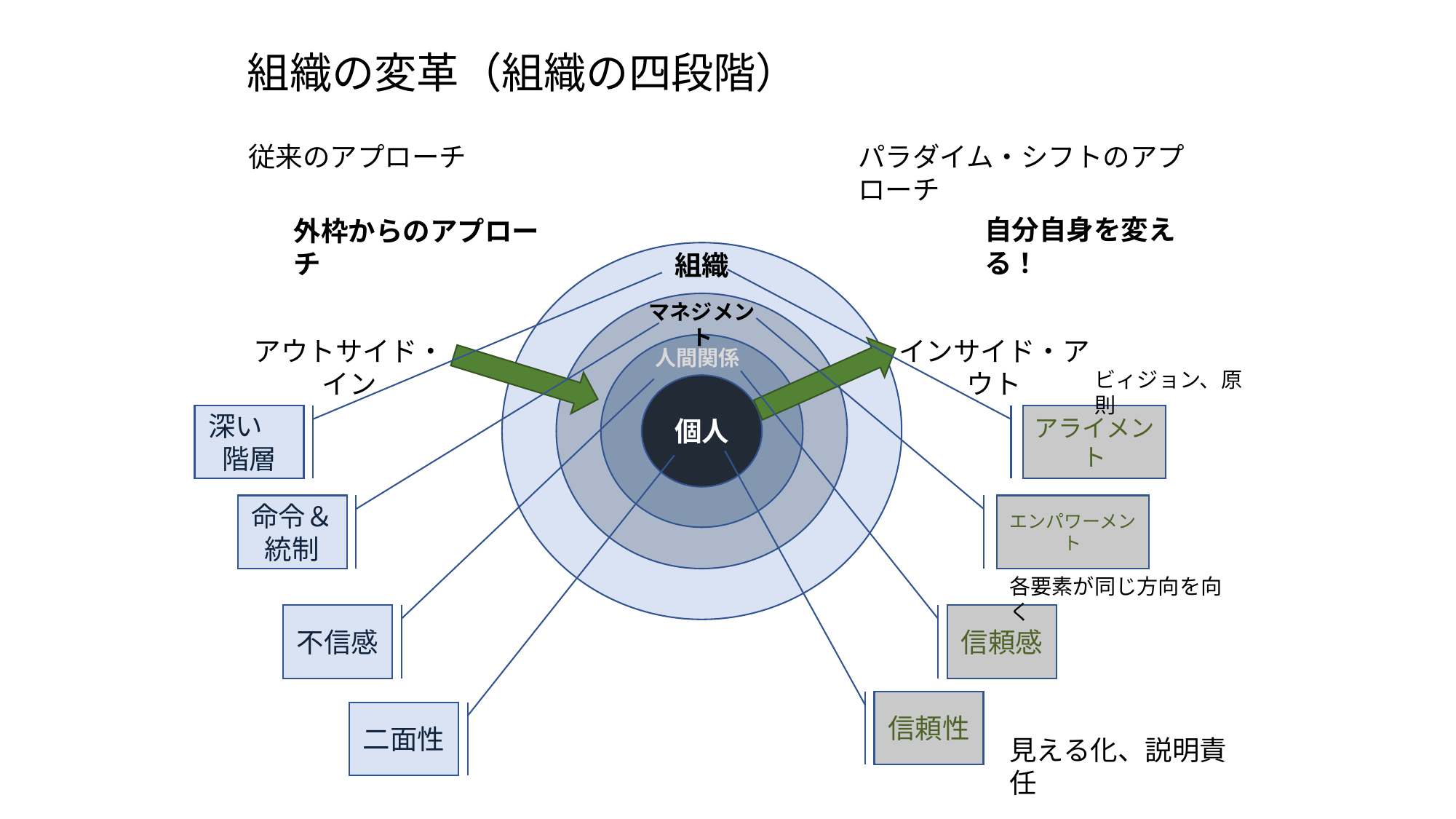

# 組織の変革（組織の四段階）
従来のアプローチ
パラダイム・シフトのアプローチ
自分自身を変える！
外枠からのアプローチ

組織

マネジメント

アウトサイド・イン
インサイド・アウト

人間関係
個人
ビィジョン、原則
深い　階層
アライメント
命令＆統制
エンパワーメント
各要素が同じ方向を向く
不信感
信頼感
信頼性
二面性
見える化、説明責任